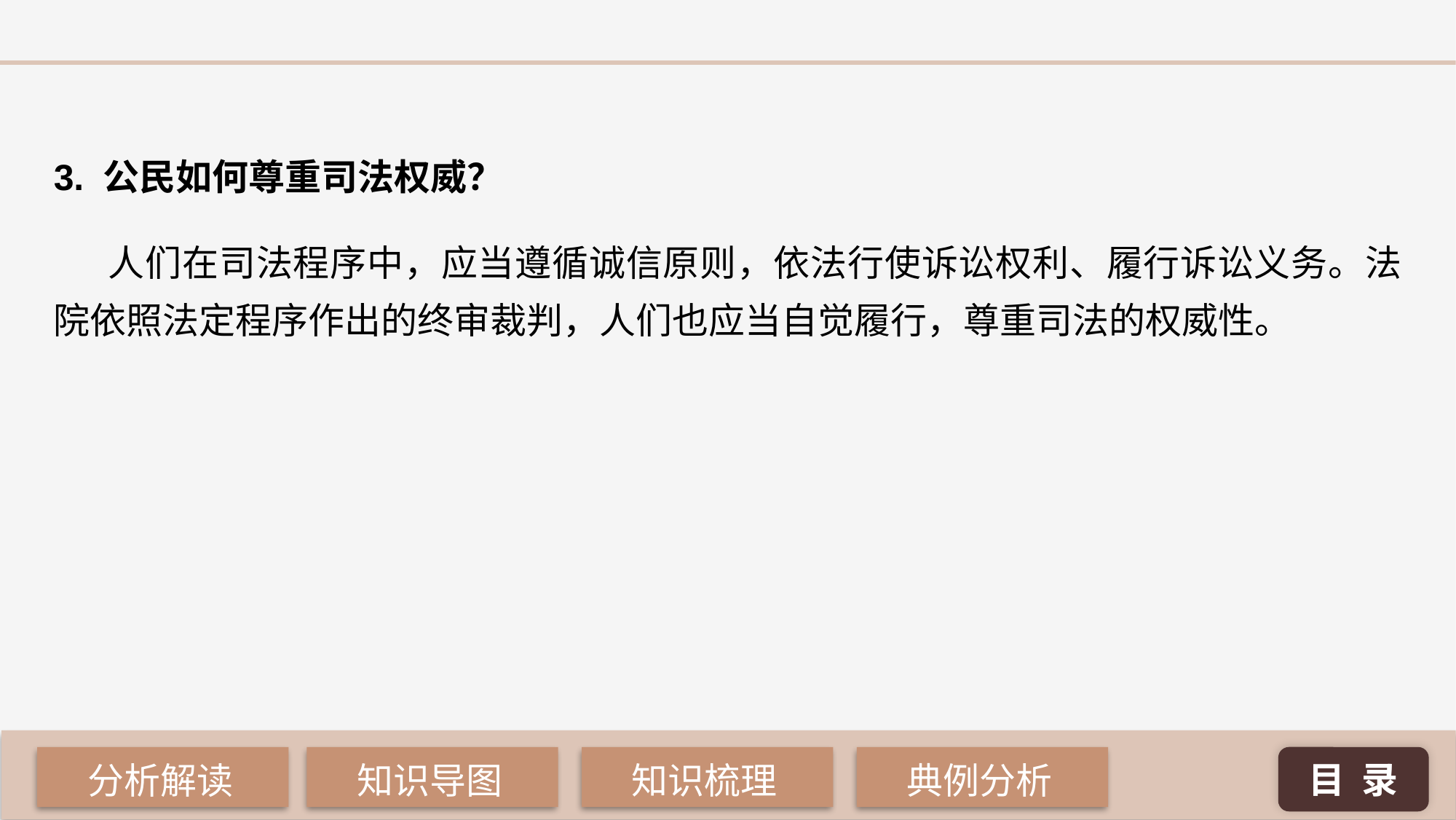

3. 公民如何尊重司法权威？
人们在司法程序中，应当遵循诚信原则，依法行使诉讼权利、履行诉讼义务。法院依照法定程序作出的终审裁判，人们也应当自觉履行，尊重司法的权威性。